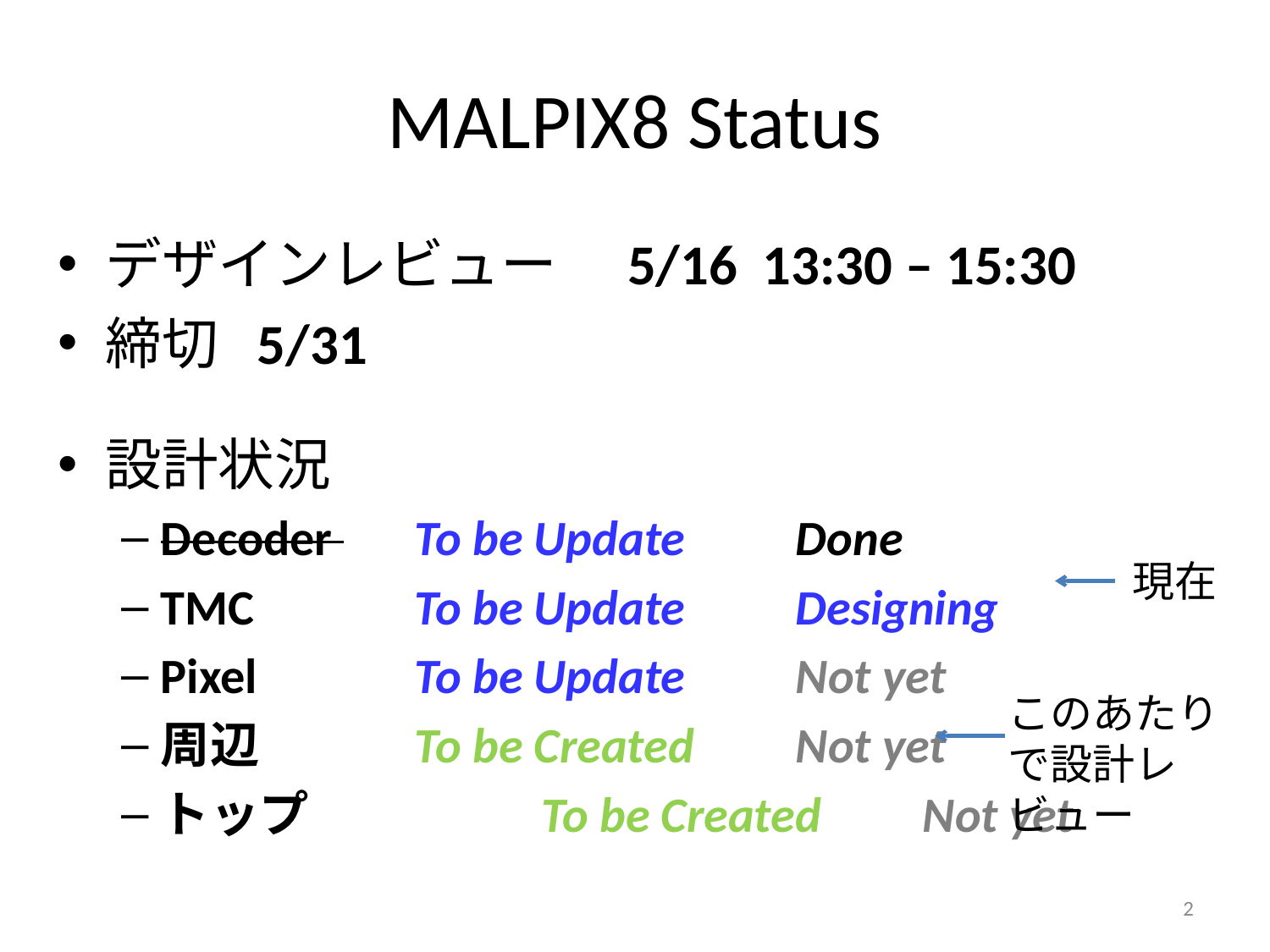

# MALPIX8 Status
デザインレビュー　5/16  13:30 – 15:30
締切  5/31
設計状況
Decoder 	To be Update	Done
TMC  		To be Update	Designing
Pixel  		To be Update	Not yet
周辺  		To be Created	Not yet
トップ 		To be Created	Not yet
現在
このあたりで設計レビュー
2